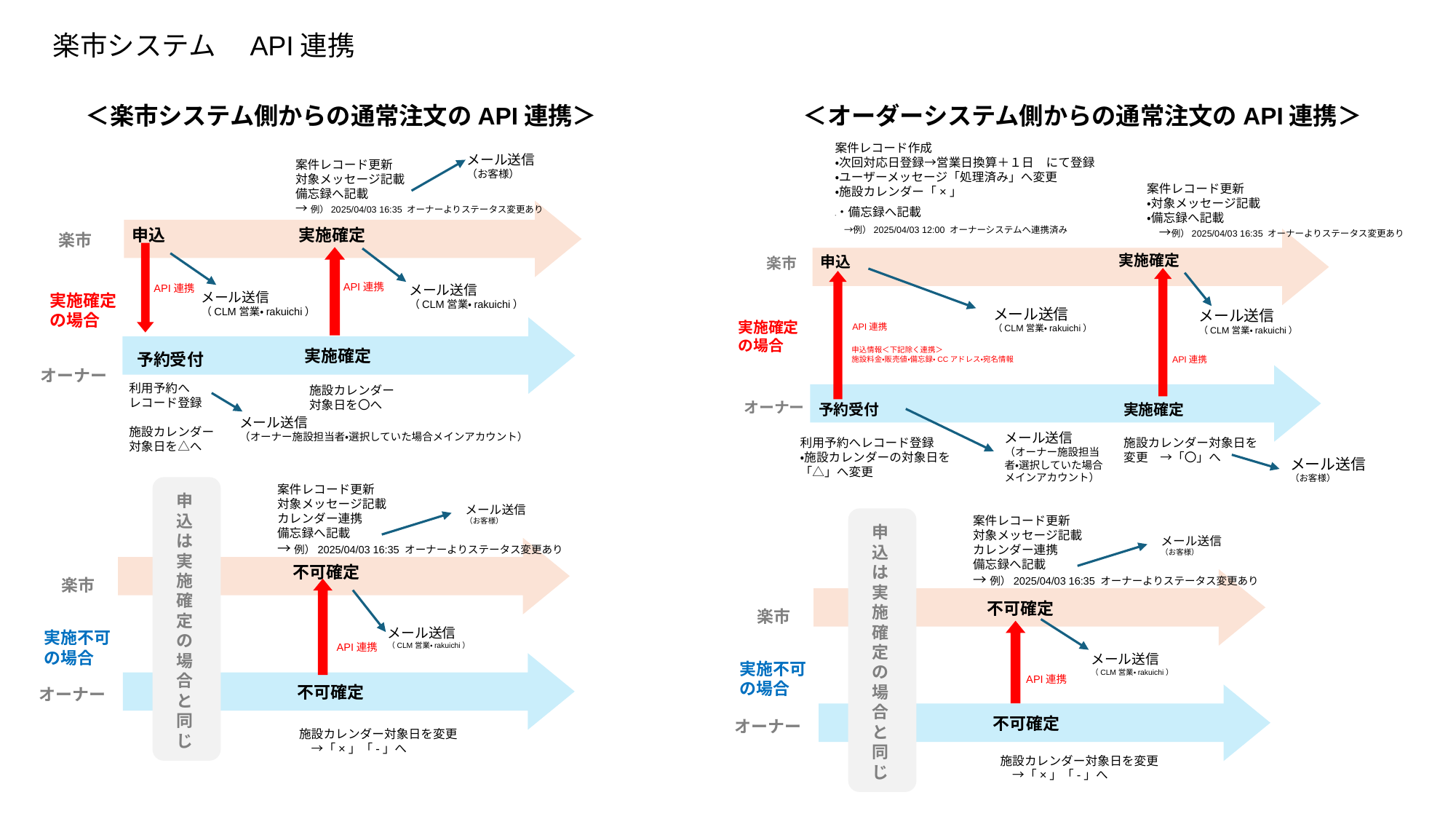

楽市システム　API連携
＜オーダーシステム側からの通常注文のAPI連携＞
＜楽市システム側からの通常注文のAPI連携＞
案件レコード作成
・次回対応日登録→営業日換算＋１日　にて登録
・ユーザーメッセージ「処理済み」へ変更
・施設カレンダー「×」
・・備忘録へ記載​
　→例）2025/04/03 12:00 オーナーシステムへ連携済み
メール送信
（お客様）
案件レコード更新
対象メッセージ記載
備忘録へ記載
→例）2025/04/03 16:35 オーナーよりステータス変更あり
案件レコード更新
・対象メッセージ記載
・備忘録へ記載
　→例）2025/04/03 16:35 オーナーよりステータス変更あり

実施確定
申込
楽市

実施確定
申込
楽市
API連携
メール送信
（CLM営業・rakuichi）
API連携

メール送信
（CLM営業・rakuichi）
実施確定の場合
メール送信
（CLM営業・rakuichi）
メール送信
（CLM営業・rakuichi）
実施確定の場合
API連携

申込情報＜下記除く連携＞
施設料金・販売値・備忘録・CCアドレス・宛名情報
実施確定
予約受付
API連携
オーナー

利用予約へ
レコード登録

施設カレンダー
対象日を△へ
施設カレンダー
対象日を〇へ
オーナー
予約受付
実施確定
メール送信
（オーナー施設担当者・選択していた場合メインアカウント）
メール送信
（オーナー施設担当者・選択していた場合メインアカウント）
利用予約へレコード登録
・施設カレンダーの対象日を「△」へ変更
施設カレンダー対象日を変更　→「〇」へ
メール送信
（お客様）
案件レコード更新
対象メッセージ記載
カレンダー連携
備忘録へ記載
→例）2025/04/03 16:35 オーナーよりステータス変更あり

申込は実施確定の場合と同じ
メール送信
（お客様）
案件レコード更新
対象メッセージ記載
カレンダー連携
備忘録へ記載
→例）2025/04/03 16:35 オーナーよりステータス変更あり

申込は実施確定の場合と同じ
メール送信
（お客様）

不可確定
楽市

不可確定
楽市

メール送信
（CLM営業・rakuichi）
実施不可の場合
API連携
メール送信
（CLM営業・rakuichi）

実施不可の場合
API連携
不可確定
オーナー

不可確定
オーナー
施設カレンダー対象日を変更
　→「×」「-」へ
施設カレンダー対象日を変更
　→「×」「-」へ